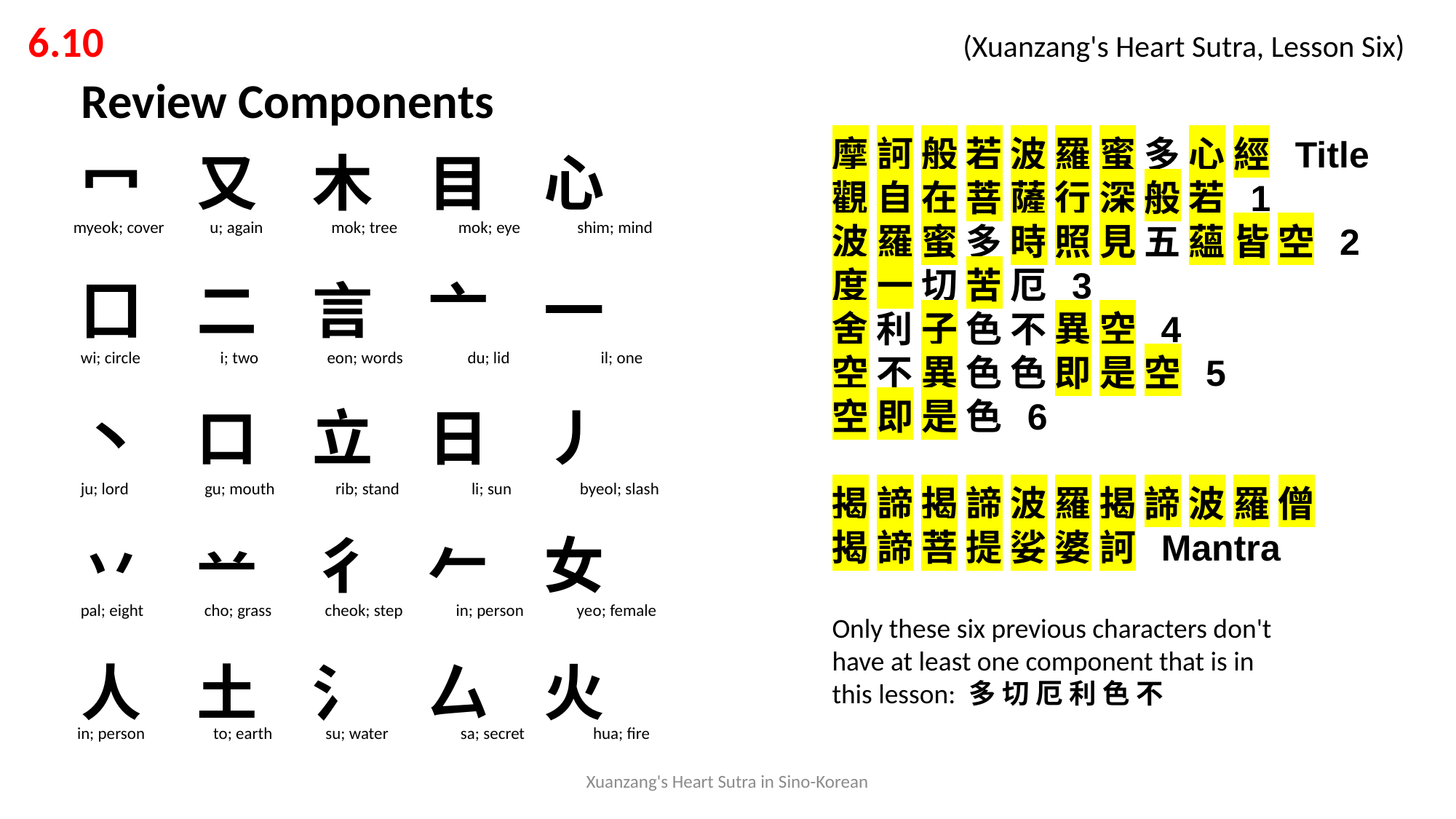

6.10  			  			                             (Xuanzang's Heart Sutra, Lesson Six)
Review Components

冖    又    木    目    心
囗    二    言    亠    一
丶    口    立    日    丿
丷    䒑    彳    𠂉    女
人    土    氵    厶    火

摩 訶 般 若 波 羅 蜜 多 心 經  Title
觀 自 在 菩 薩 行 深 般 若  1
波 羅 蜜 多 時 照 見 五 蘊 皆 空  2
度 一 切 苦 厄  3
舍 利 子 色 不 異 空  4
空 不 異 色 色 即 是 空  5
空 即 是 色  6

揭 諦 揭 諦 波 羅 揭 諦 波 羅 僧
揭 諦 菩 提 娑 婆 訶  Mantra

myeok; cover            u; again                  mok; tree                mok; eye               shim; mind
    wi; circle                     i; two                  eon; words                 du; lid                        il; one
    ju; lord                    gu; mouth                rib; stand                   li; sun                  byeol; slash
    pal; eight                cho; grass              cheok; step              in; person              yeo; female
Only these six previous characters don't have at least one component that is in this lesson: 多 切 厄 利 色 不
 in; person                  to; earth              su; water                   sa; secret                  hua; fire
Xuanzang's Heart Sutra in Sino-Korean